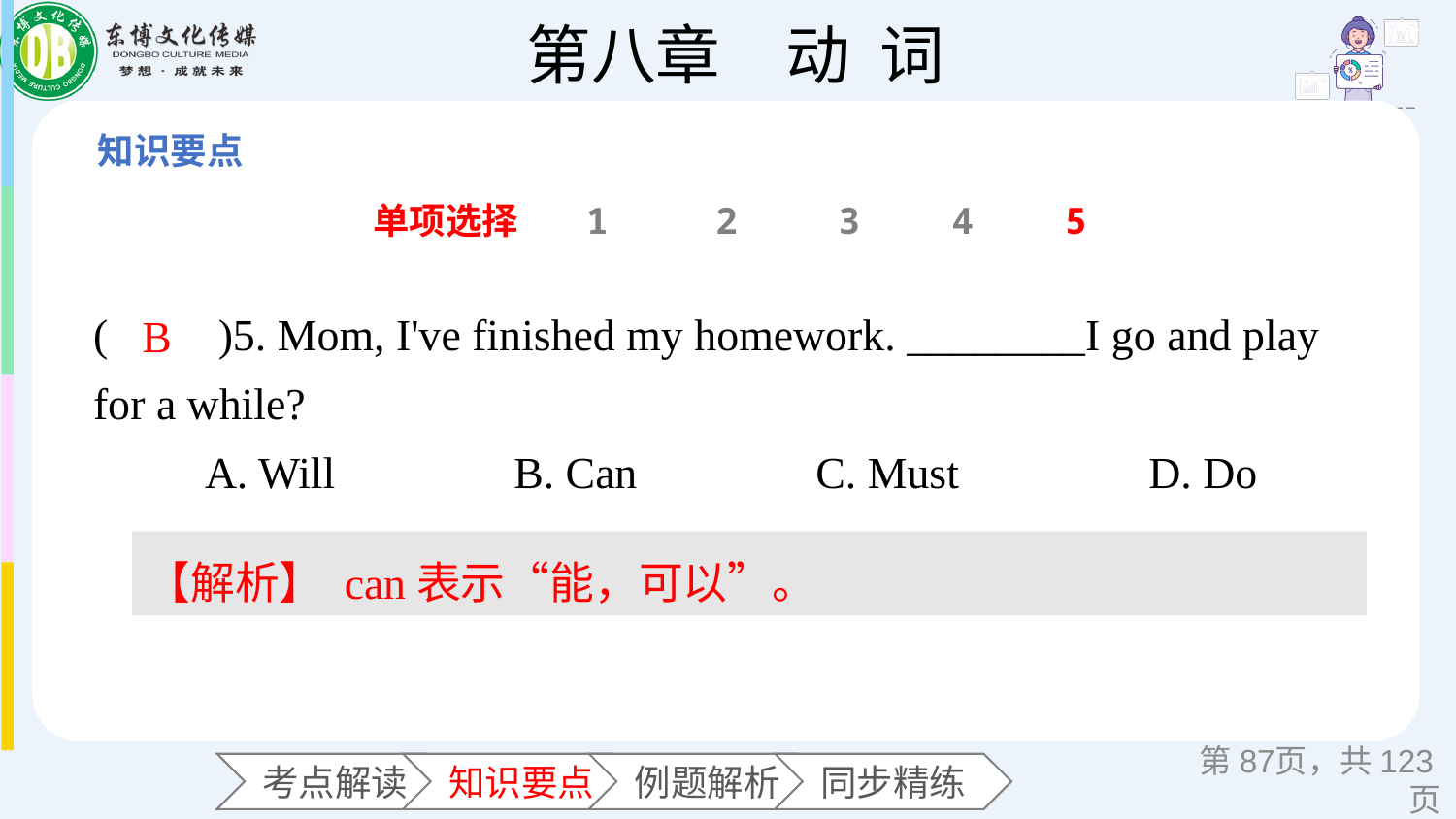

单项选择
1
2
3
4
5
(　　)5. Mom, I've finished my homework. ________I go and play for a while?
          A. Will                B. Can                C. Must                 D. Do
B
【解析】 can表示“能，可以”。
第87页，共123页